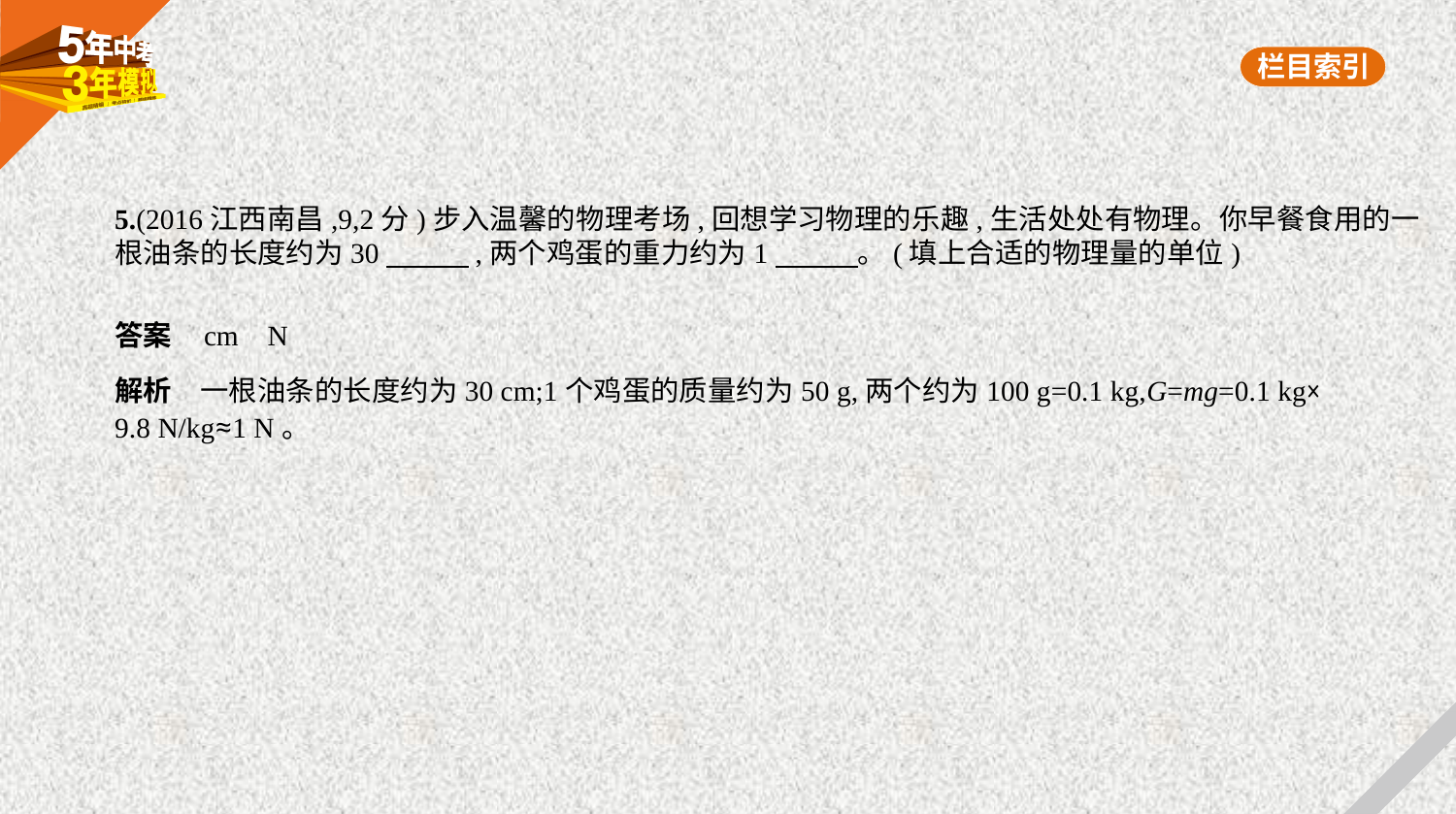

5.(2016江西南昌,9,2分)步入温馨的物理考场,回想学习物理的乐趣,生活处处有物理。你早餐食用的一
根油条的长度约为30　　    ,两个鸡蛋的重力约为1　　    。(填上合适的物理量的单位)
答案    cm    N
解析　一根油条的长度约为30 cm;1个鸡蛋的质量约为50 g,两个约为100 g=0.1 kg,G=mg=0.1 kg×
9.8 N/kg≈1 N。